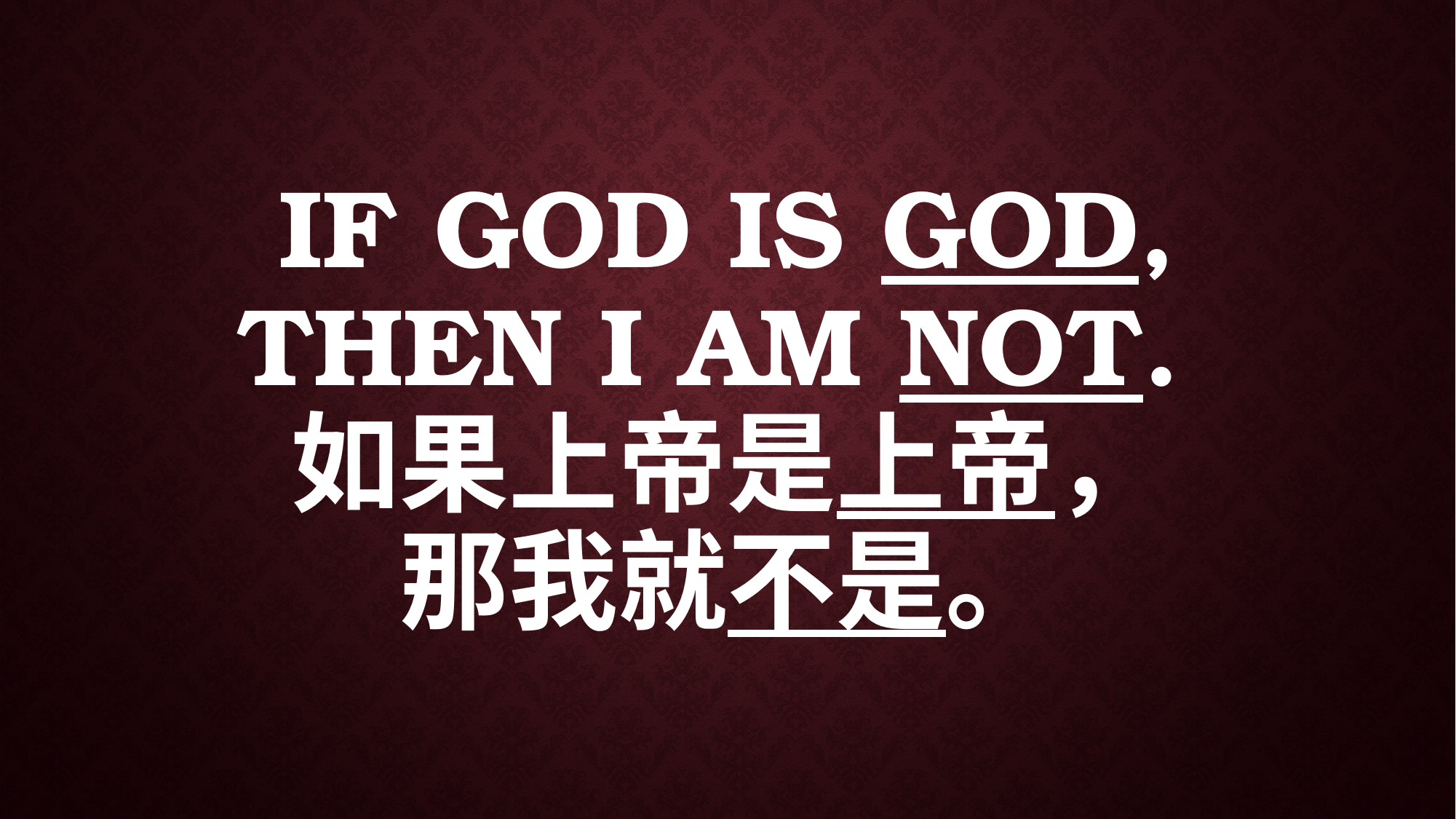

# If GOD is God, then I am not. 如果上帝是上帝， 那我就不是。